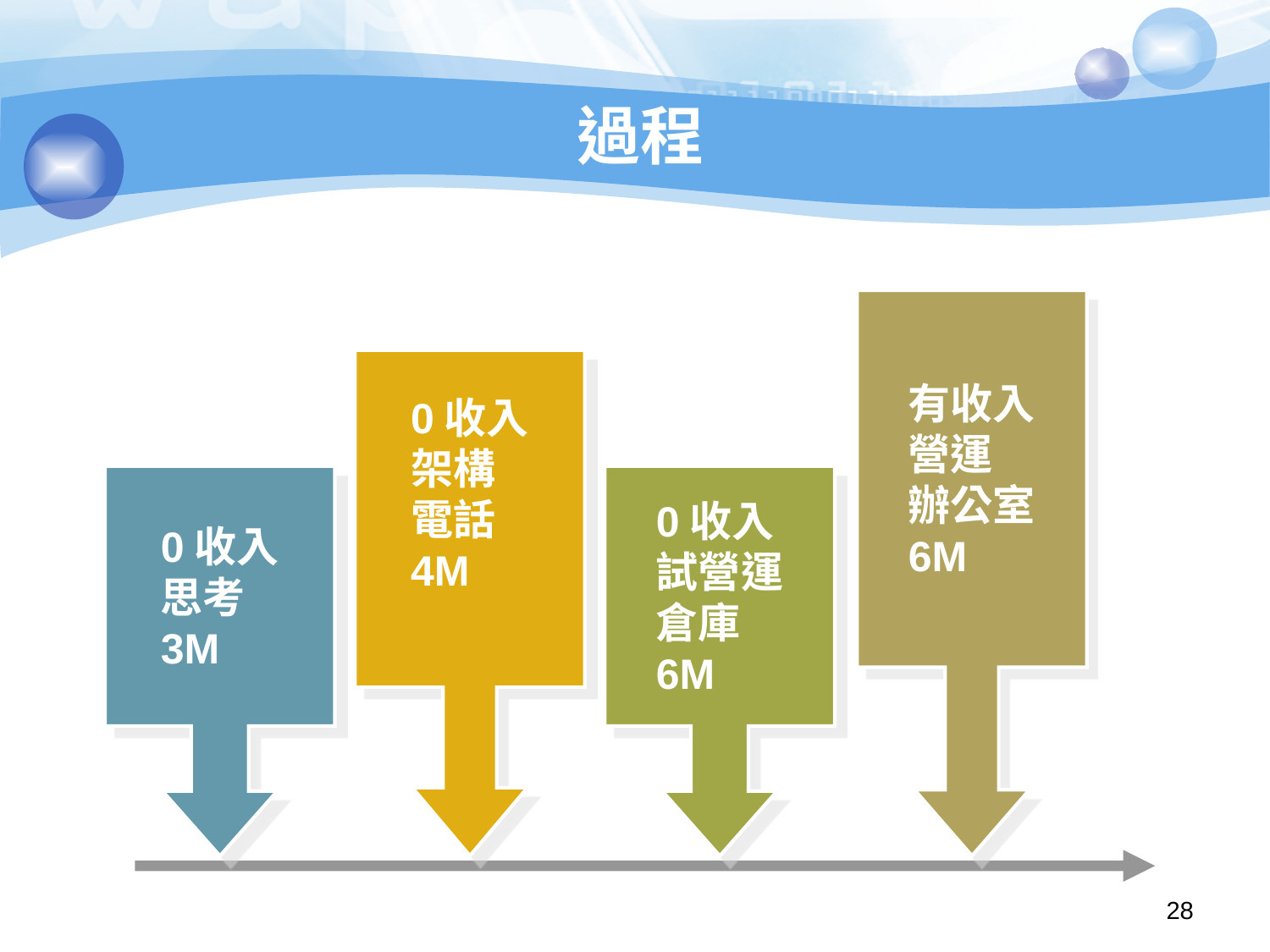

# 過程
有收入
營運
辦公室
6M
0收入
架構
電話
4M

0收入
思考
3M
0收入
試營運
倉庫
6M

28